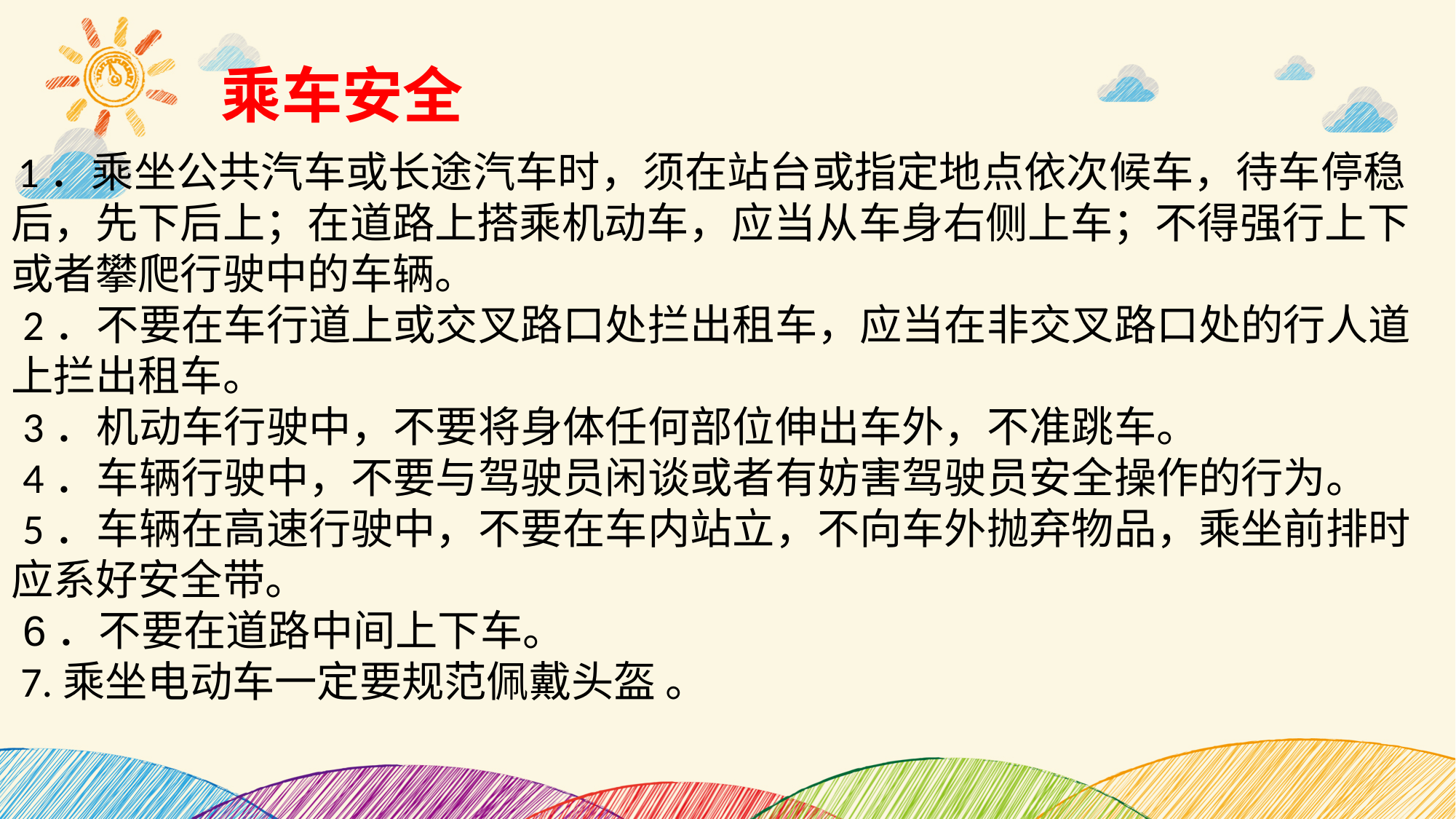

乘车安全
 1．乘坐公共汽车或长途汽车时，须在站台或指定地点依次候车，待车停稳后，先下后上；在道路上搭乘机动车，应当从车身右侧上车；不得强行上下或者攀爬行驶中的车辆。
 2．不要在车行道上或交叉路口处拦出租车，应当在非交叉路口处的行人道上拦出租车。
 3．机动车行驶中，不要将身体任何部位伸出车外，不准跳车。
 4．车辆行驶中，不要与驾驶员闲谈或者有妨害驾驶员安全操作的行为。
 5．车辆在高速行驶中，不要在车内站立，不向车外抛弃物品，乘坐前排时应系好安全带。
 6．不要在道路中间上下车。
 7.乘坐电动车一定要规范佩戴头盔 。